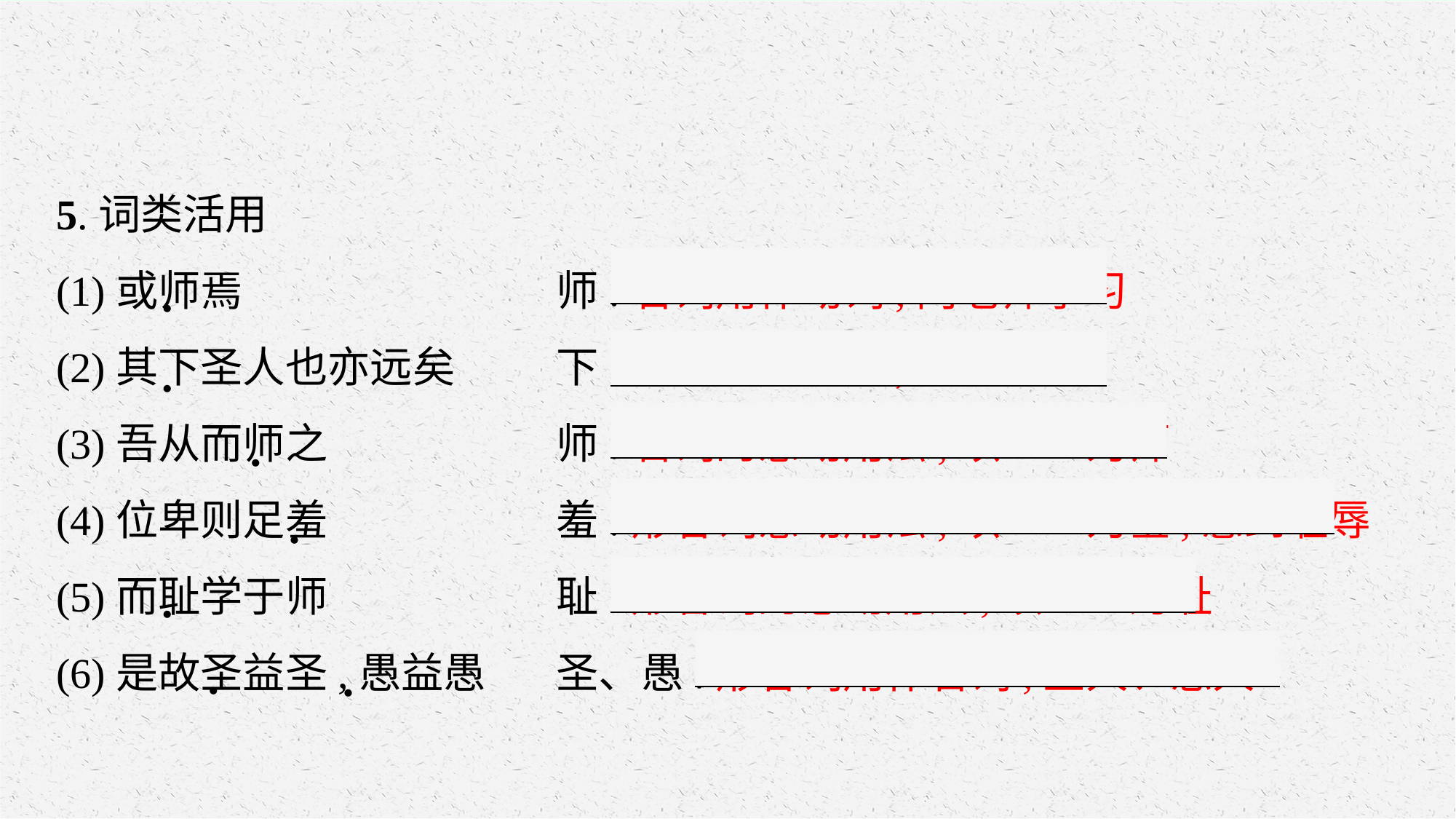

5.词类活用
(1)或师焉　			师:名词用作动词,向老师学习
(2)其下圣人也亦远矣　	下:名词用作动词,低于
(3)吾从而师之　		师:名词的意动用法,以……为师
(4)位卑则足羞　		羞:形容词意动用法,以……为羞,感到耻辱
(5)而耻学于师　		耻:形容词的意动用法,以……为耻
(6)是故圣益圣,愚益愚　	圣、愚:形容词用作名词,圣人、愚人
·
·
·
·
·
·
·